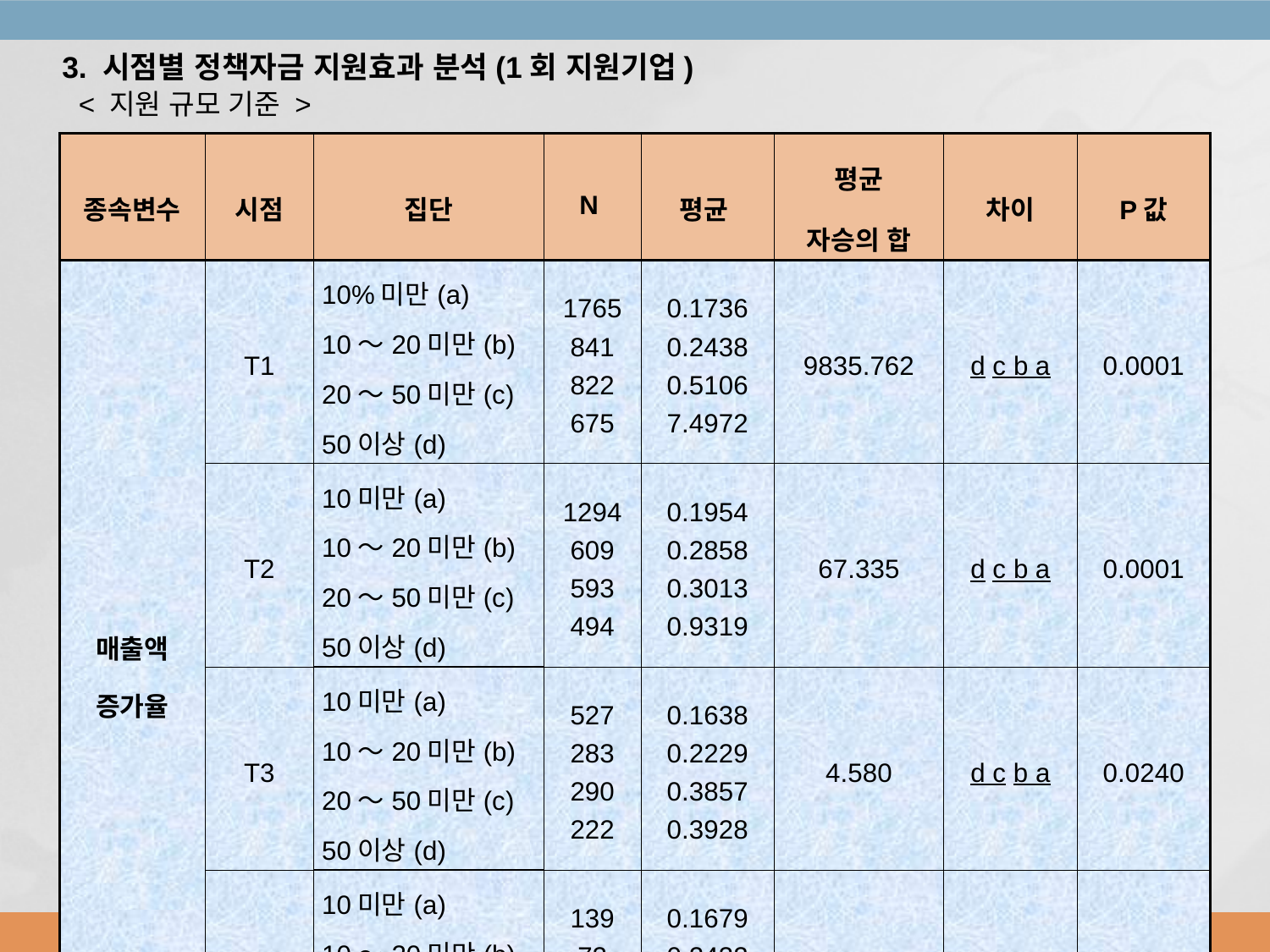

3. 시점별 정책자금 지원효과 분석(1회 지원기업)
  < 지원 규모 기준 >

| 종속변수 | 시점 | 집단 | N | 평균 | 평균 자승의 합 | 차이 | P값 |
| --- | --- | --- | --- | --- | --- | --- | --- |
| 매출액 증가율 | T1 | 10%미만(a) 10〜20미만(b) 20〜50미만(c) 50이상(d) | 1765 841 822 675 | 0.1736 0.2438 0.5106 7.4972 | 9835.762 | d c b a | 0.0001 |
|  | T2 | 10미만(a) 10〜20미만(b) 20〜50미만(c) 50이상(d) | 1294 609 593 494 | 0.1954 0.2858 0.3013 0.9319 | 67.335 | d c b a | 0.0001 |
|  | T3 | 10미만(a) 10〜20미만(b) 20〜50미만(c) 50이상(d) | 527 283 290 222 | 0.1638 0.2229 0.3857 0.3928 | 4.580 | d c b a | 0.0240 |
|  | T4 | 10미만(a) 10〜20미만(b) 20〜50미만(c) 50이상(d) | 139 72 89 74 | 0.1679 0.2432 0.2547 0.5305 | 2.179 | d c b a | 0.0400 |
14